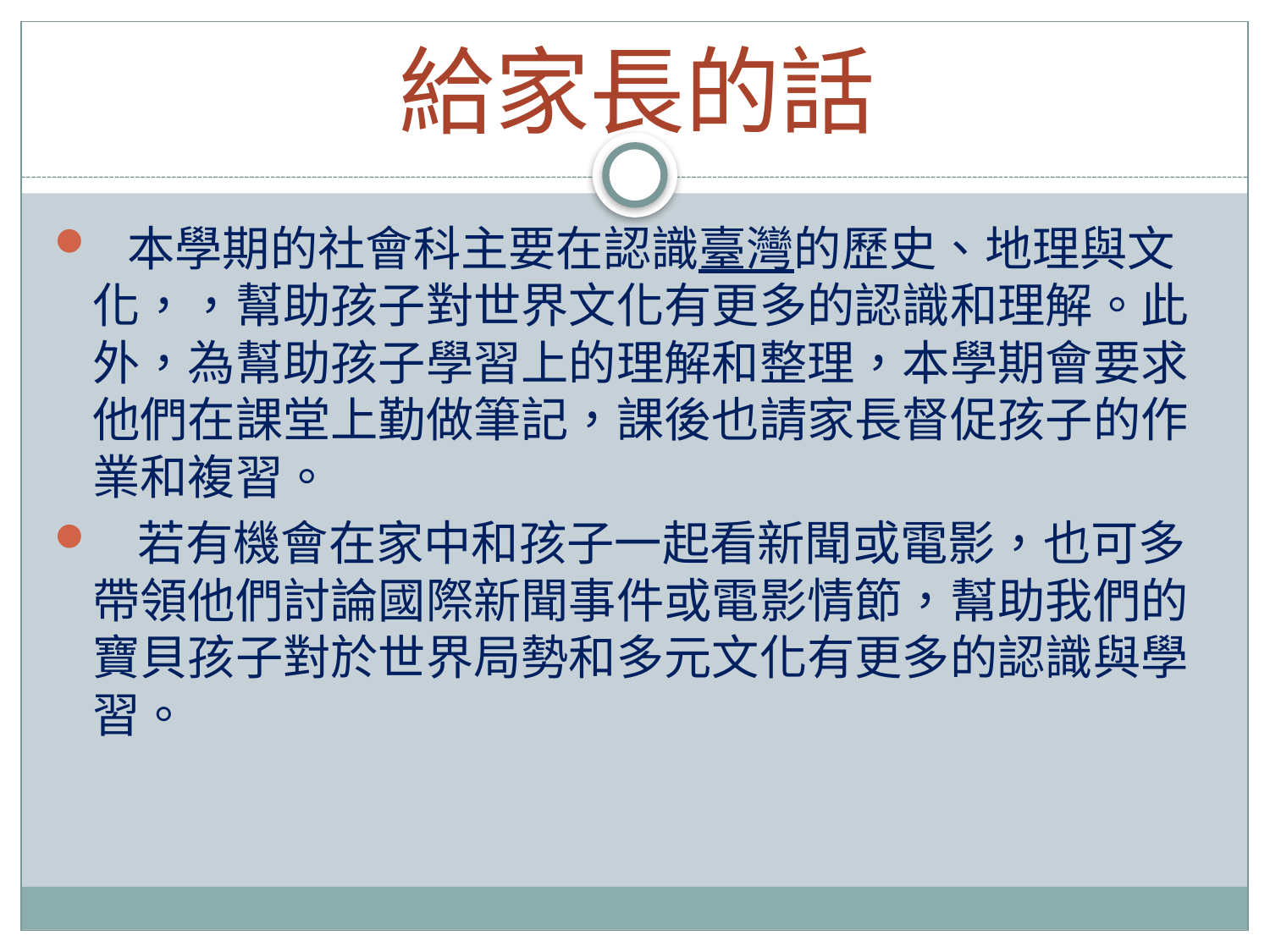

# 給家長的話
  本學期的社會科主要在認識臺灣的歷史、地理與文化，，幫助孩子對世界文化有更多的認識和理解。此外，為幫助孩子學習上的理解和整理，本學期會要求他們在課堂上勤做筆記，課後也請家長督促孩子的作業和複習。
   若有機會在家中和孩子一起看新聞或電影，也可多帶領他們討論國際新聞事件或電影情節，幫助我們的寶貝孩子對於世界局勢和多元文化有更多的認識與學習。